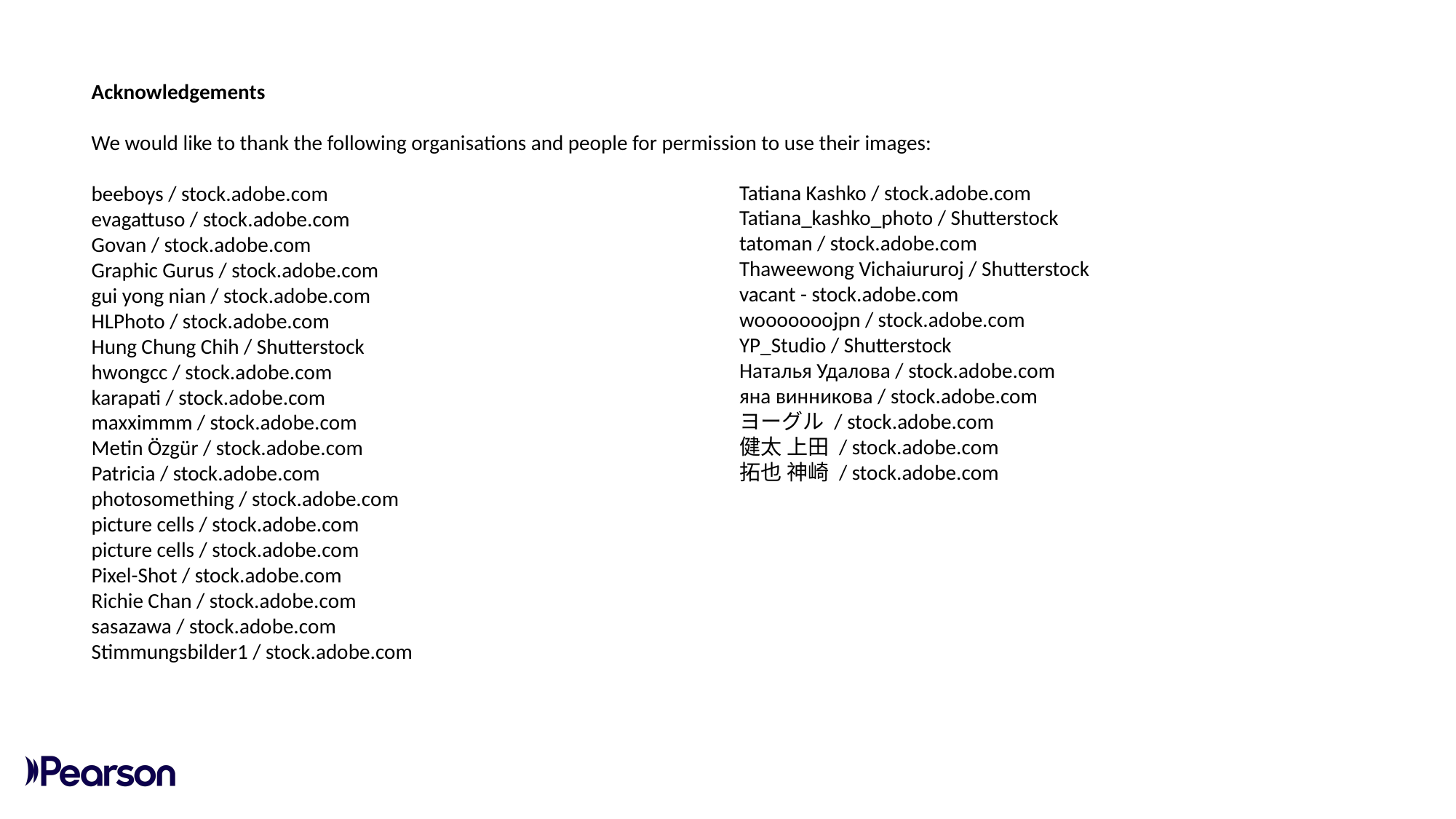

Acknowledgements

We would like to thank the following organisations and people for permission to use their images:

beeboys / stock.adobe.com
evagattuso / stock.adobe.com
Govan / stock.adobe.com
Graphic Gurus / stock.adobe.com
gui yong nian / stock.adobe.com
HLPhoto / stock.adobe.com
Hung Chung Chih / Shutterstock
hwongcc / stock.adobe.com
karapati / stock.adobe.com
maxximmm / stock.adobe.com
Metin Özgür / stock.adobe.com
Patricia / stock.adobe.com
photosomething / stock.adobe.com
picture cells / stock.adobe.com
picture cells / stock.adobe.com
Pixel-Shot / stock.adobe.com
Richie Chan / stock.adobe.com
sasazawa / stock.adobe.com
Stimmungsbilder1 / stock.adobe.com

Tatiana Kashko / stock.adobe.com
Tatiana_kashko_photo / Shutterstock
tatoman / stock.adobe.com
Thaweewong Vichaiururoj / Shutterstock
vacant - stock.adobe.com
wooooooojpn / stock.adobe.com
YP_Studio / Shutterstock
Наталья Удалова / stock.adobe.com
яна винникова / stock.adobe.com
ヨーグル / stock.adobe.com
健太 上田 / stock.adobe.com
拓也 神崎 / stock.adobe.com